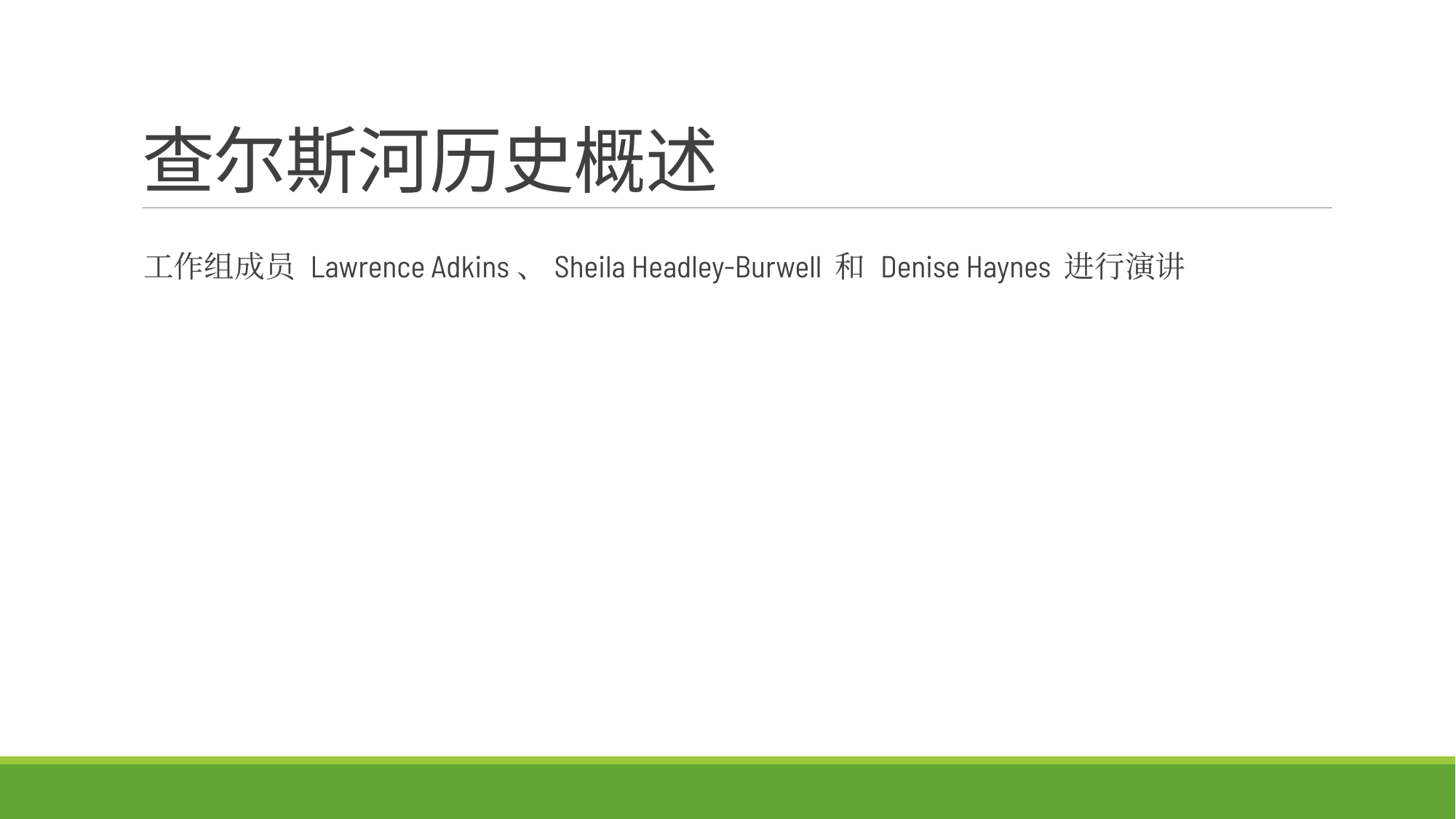

# 查尔斯河历史概述
工作组成员 Lawrence Adkins、Sheila Headley-Burwell 和 Denise Haynes 进行演讲